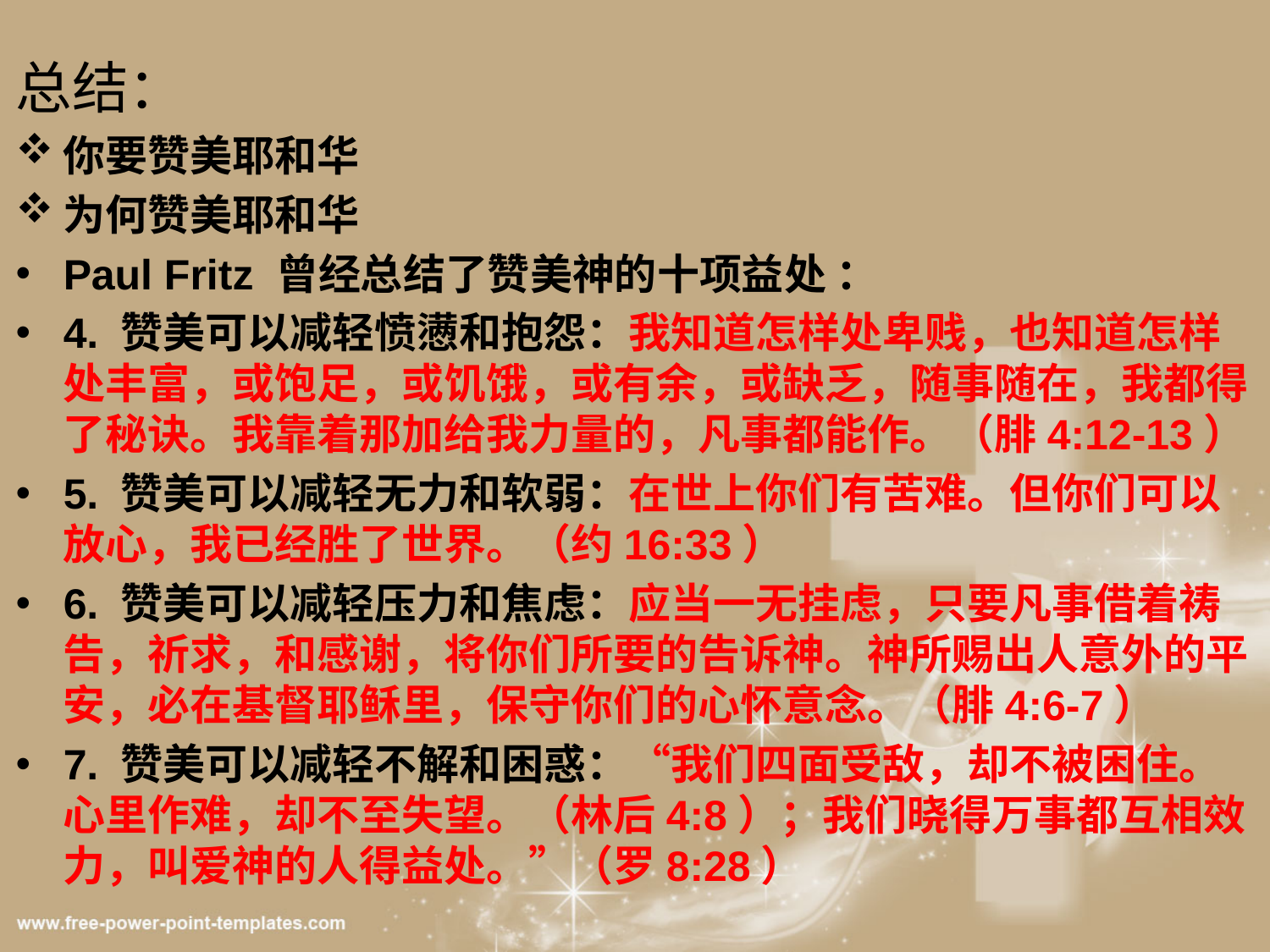

总结：
你要赞美耶和华
为何赞美耶和华
Paul Fritz 曾经总结了赞美神的十项益处 ：
4. 赞美可以减轻愤懑和抱怨：我知道怎样处卑贱，也知道怎样处丰富，或饱足，或饥饿，或有余，或缺乏，随事随在，我都得了秘诀。我靠着那加给我力量的，凡事都能作。（腓4:12-13）
5. 赞美可以减轻无力和软弱：在世上你们有苦难。但你们可以放心，我已经胜了世界。（约16:33）
6. 赞美可以减轻压力和焦虑：应当一无挂虑，只要凡事借着祷告，祈求，和感谢，将你们所要的告诉神。神所赐出人意外的平安，必在基督耶稣里，保守你们的心怀意念。（腓4:6-7）
7. 赞美可以减轻不解和困惑：“我们四面受敌，却不被困住。心里作难，却不至失望。（林后4:8）；我们晓得万事都互相效力，叫爱神的人得益处。”（罗8:28）